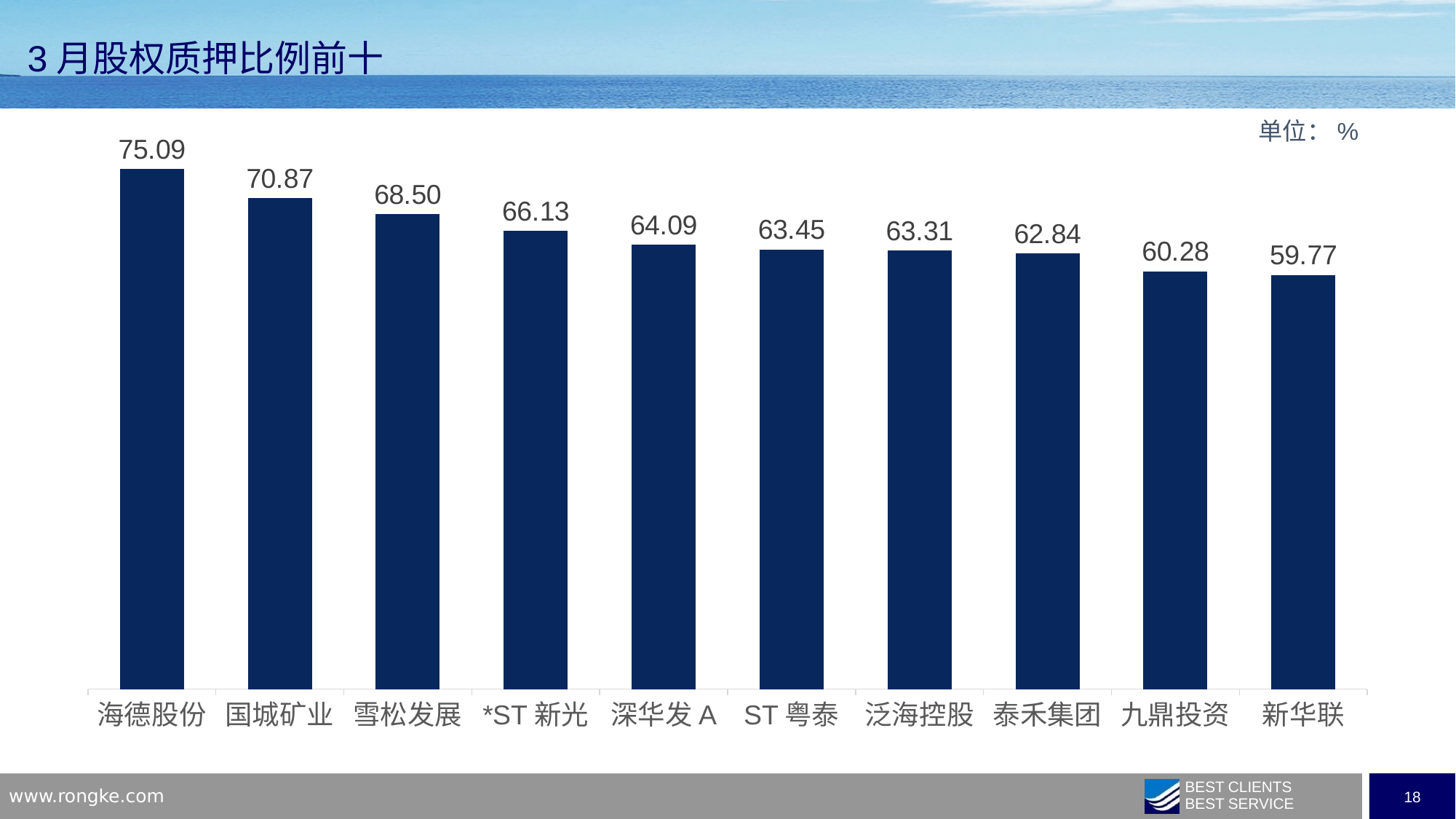

3月股权质押比例前十

### Chart

| Category | 股权质押比例(%)2022.01.01-2022.01.31 |
|---|---|
| 海德股份 | 75.09 |
| 国城矿业 | 70.87 |
| 雪松发展 | 68.5 |
| *ST新光 | 66.13 |
| 深华发A | 64.09 |
| ST粤泰 | 63.45 |
| 泛海控股 | 63.31 |
| 泰禾集团 | 62.84 |
| 九鼎投资 | 60.28 |
| 新华联 | 59.77 |
单位：%